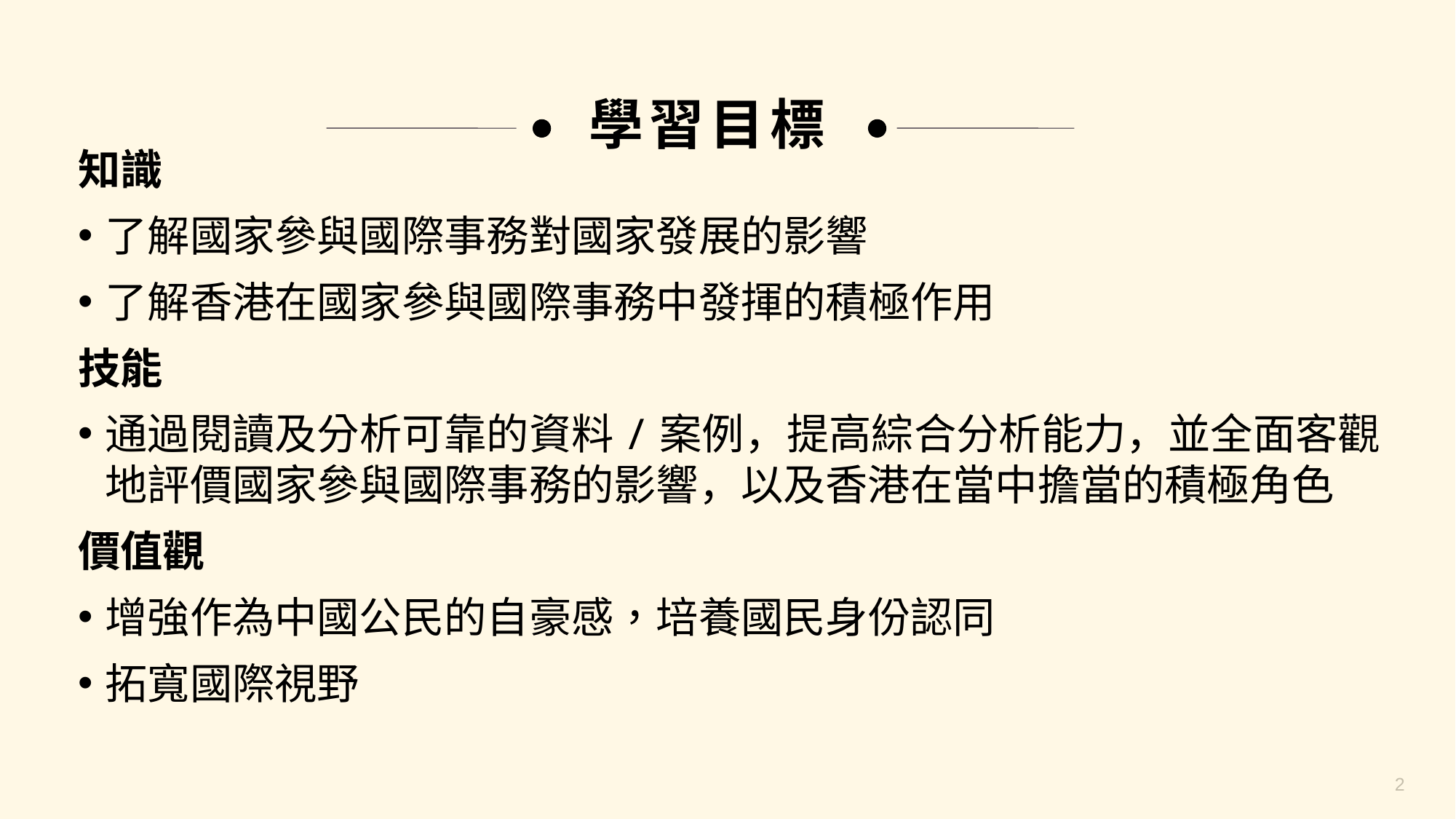

學習目標

知識
了解國家參與國際事務對國家發展的影響
了解香港在國家參與國際事務中發揮的積極作用
技能
通過閱讀及分析可靠的資料/案例，提高綜合分析能力，並全面客觀地評價國家參與國際事務的影響，以及香港在當中擔當的積極角色
價值觀
增強作為中國公民的自豪感，培養國民身份認同
拓寬國際視野